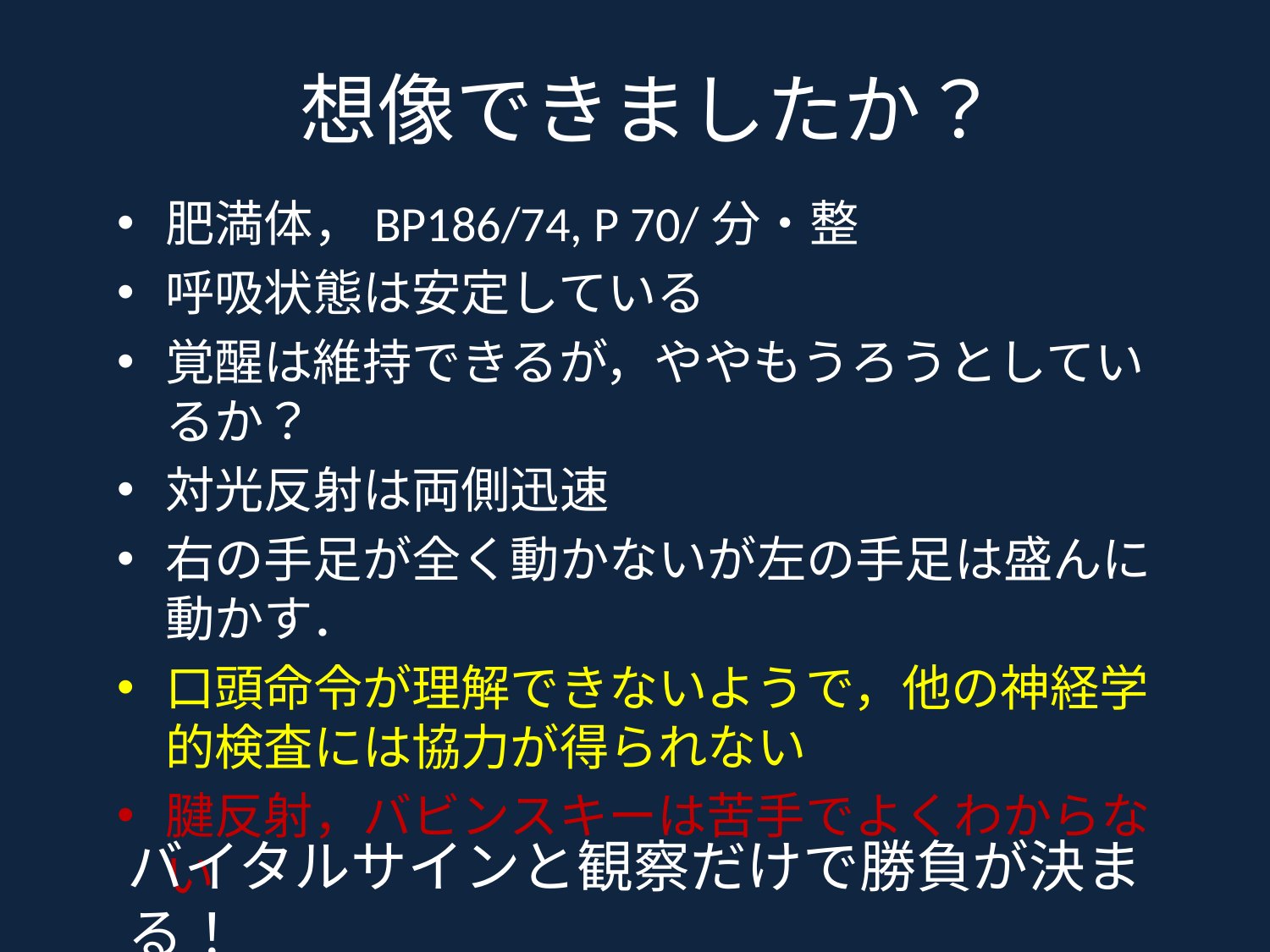

# 想像できましたか？
肥満体，BP186/74, P 70/分・整
呼吸状態は安定している
覚醒は維持できるが，ややもうろうとしているか？
対光反射は両側迅速
右の手足が全く動かないが左の手足は盛んに動かす．
口頭命令が理解できないようで，他の神経学的検査には協力が得られない
腱反射，バビンスキーは苦手でよくわからない
バイタルサインと観察だけで勝負が決まる！